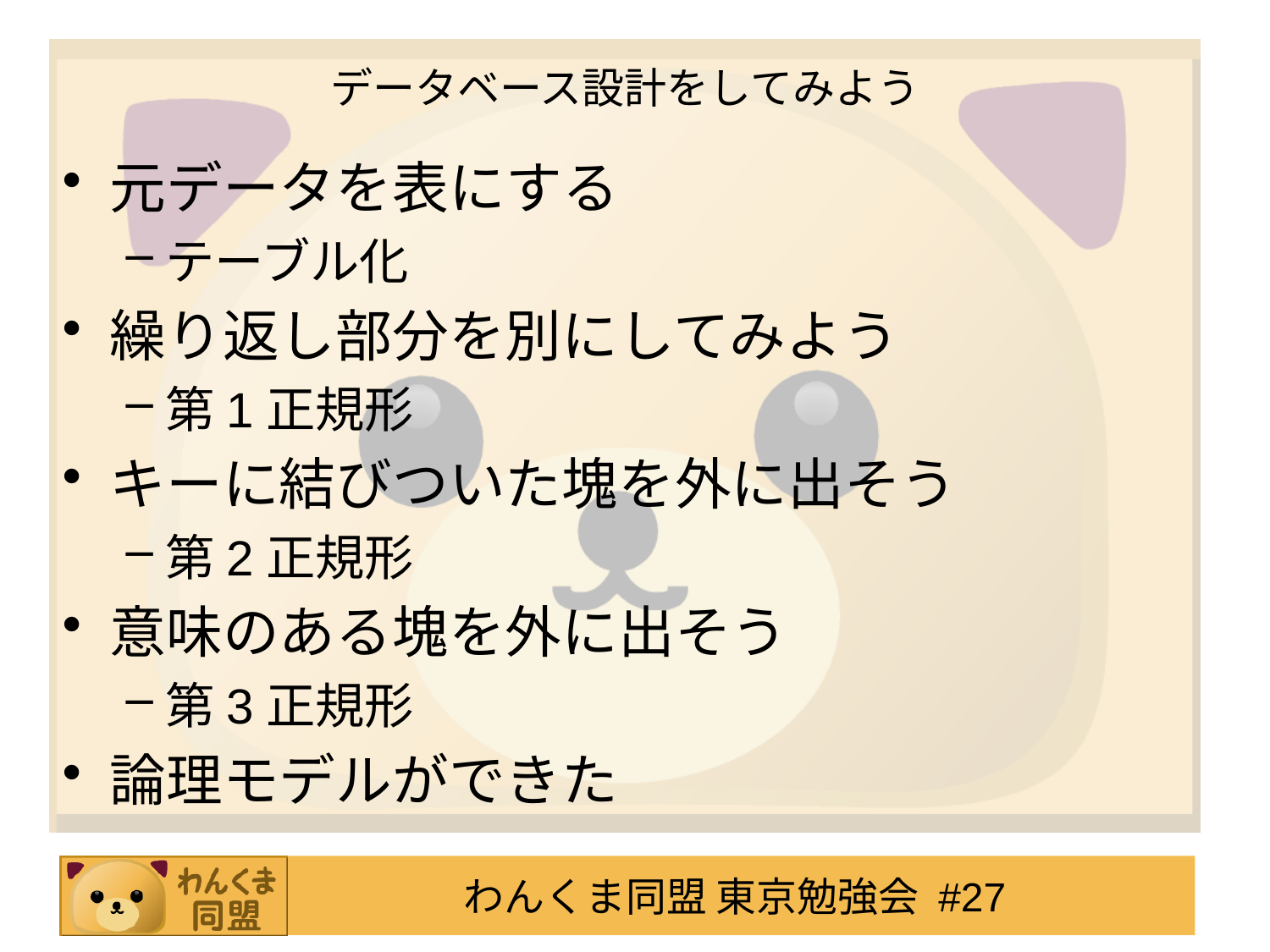

# データベース設計をしてみよう
元データを表にする
テーブル化
繰り返し部分を別にしてみよう
第1正規形
キーに結びついた塊を外に出そう
第2正規形
意味のある塊を外に出そう
第3正規形
論理モデルができた